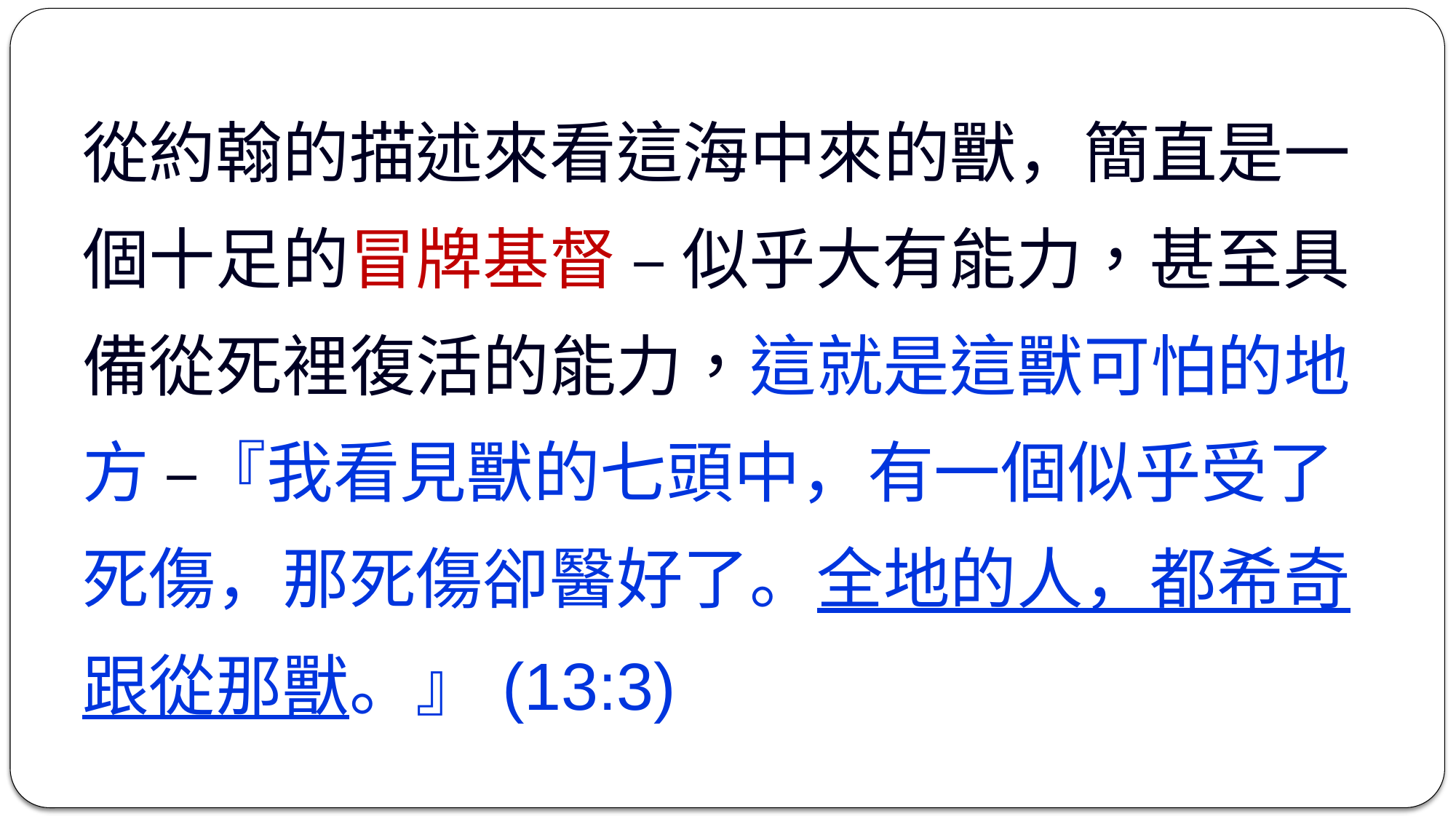

從約翰的描述來看這海中來的獸，簡直是一個十足的冒牌基督 – 似乎大有能力，甚至具備從死裡復活的能力，這就是這獸可怕的地方 –『我看見獸的七頭中，有一個似乎受了死傷，那死傷卻醫好了。全地的人，都希奇跟從那獸。』(13:3)